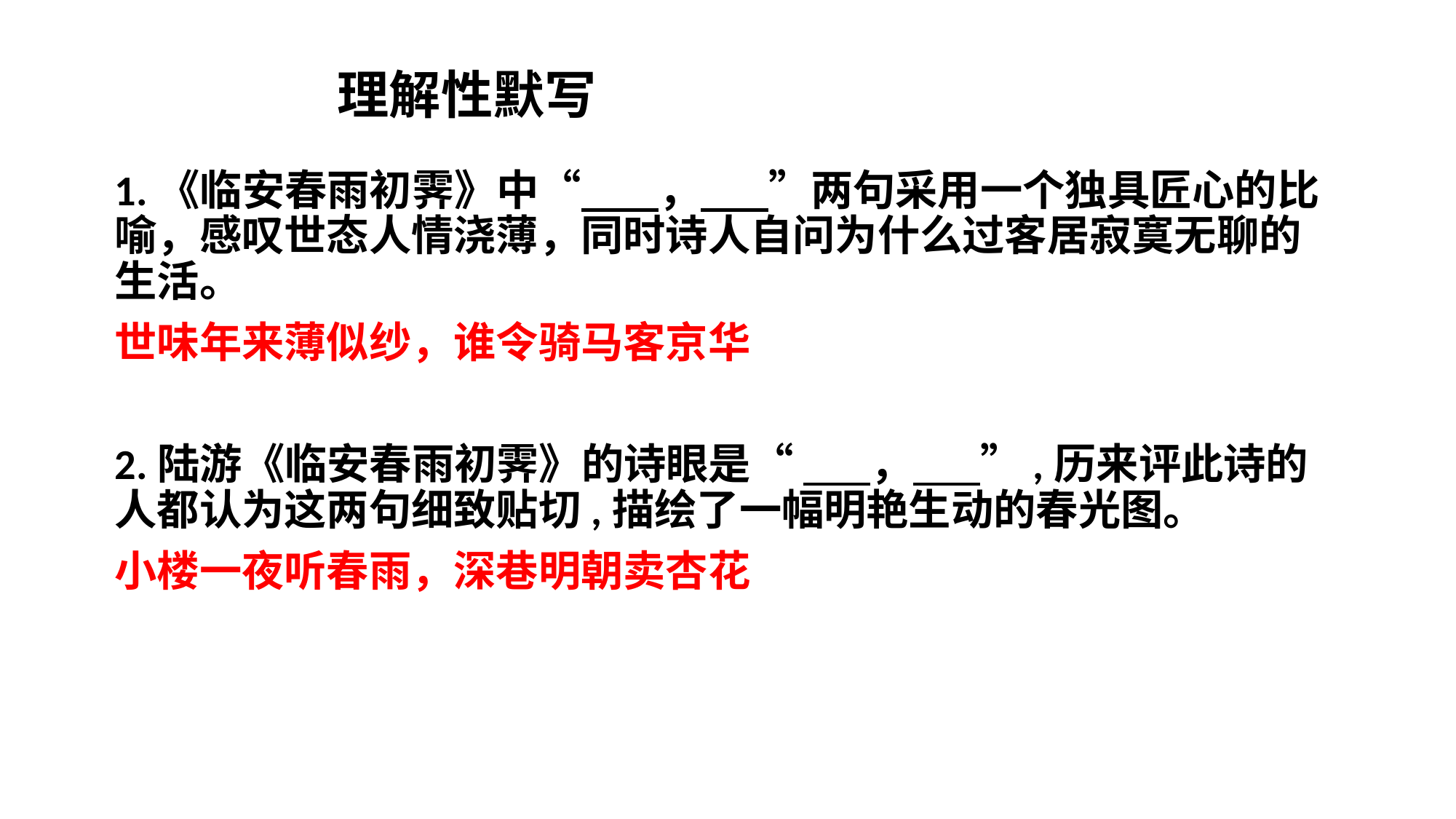

# 理解性默写
1.《临安春雨初霁》中“        ，       ”两句采用一个独具匠心的比喻，感叹世态人情浇薄，同时诗人自问为什么过客居寂寞无聊的生活。
世味年来薄似纱，谁令骑马客京华

2.陆游《临安春雨初霁》的诗眼是“        ，       ”,历来评此诗的人都认为这两句细致贴切,描绘了一幅明艳生动的春光图。
小楼一夜听春雨，深巷明朝卖杏花